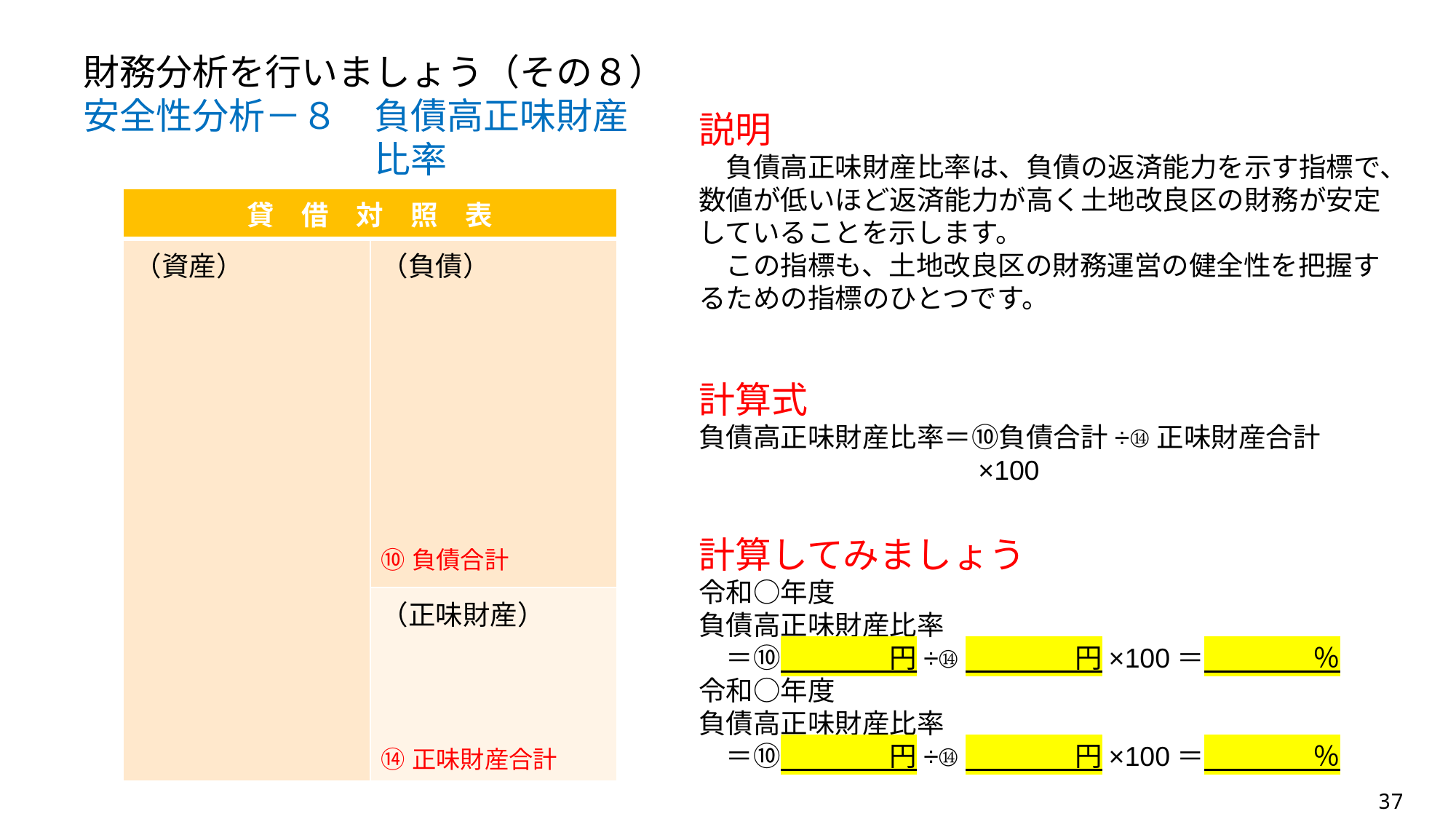

財務分析を行いましょう（その８）
安全性分析－８　負債高正味財産
　　　　　　　　比率
説明
　負債高正味財産比率は、負債の返済能力を示す指標で、数値が低いほど返済能力が高く土地改良区の財務が安定していることを示します。
　この指標も、土地改良区の財務運営の健全性を把握するための指標のひとつです。
| 貸　借　対　照　表 |  |
| --- | --- |
| （資産） | （負債） ⑩負債合計 |
|  | （正味財産） ⑭正味財産合計 |
計算式
負債高正味財産比率＝⑩負債合計÷⑭正味財産合計
　　　　　　　　　　×100
計算してみましょう
令和○年度
負債高正味財産比率
　＝⑩　　　　円÷⑭　　　　円×100＝　　　　％
令和○年度
負債高正味財産比率
　＝⑩　　　　円÷⑭　　　　円×100＝　　　　％
37